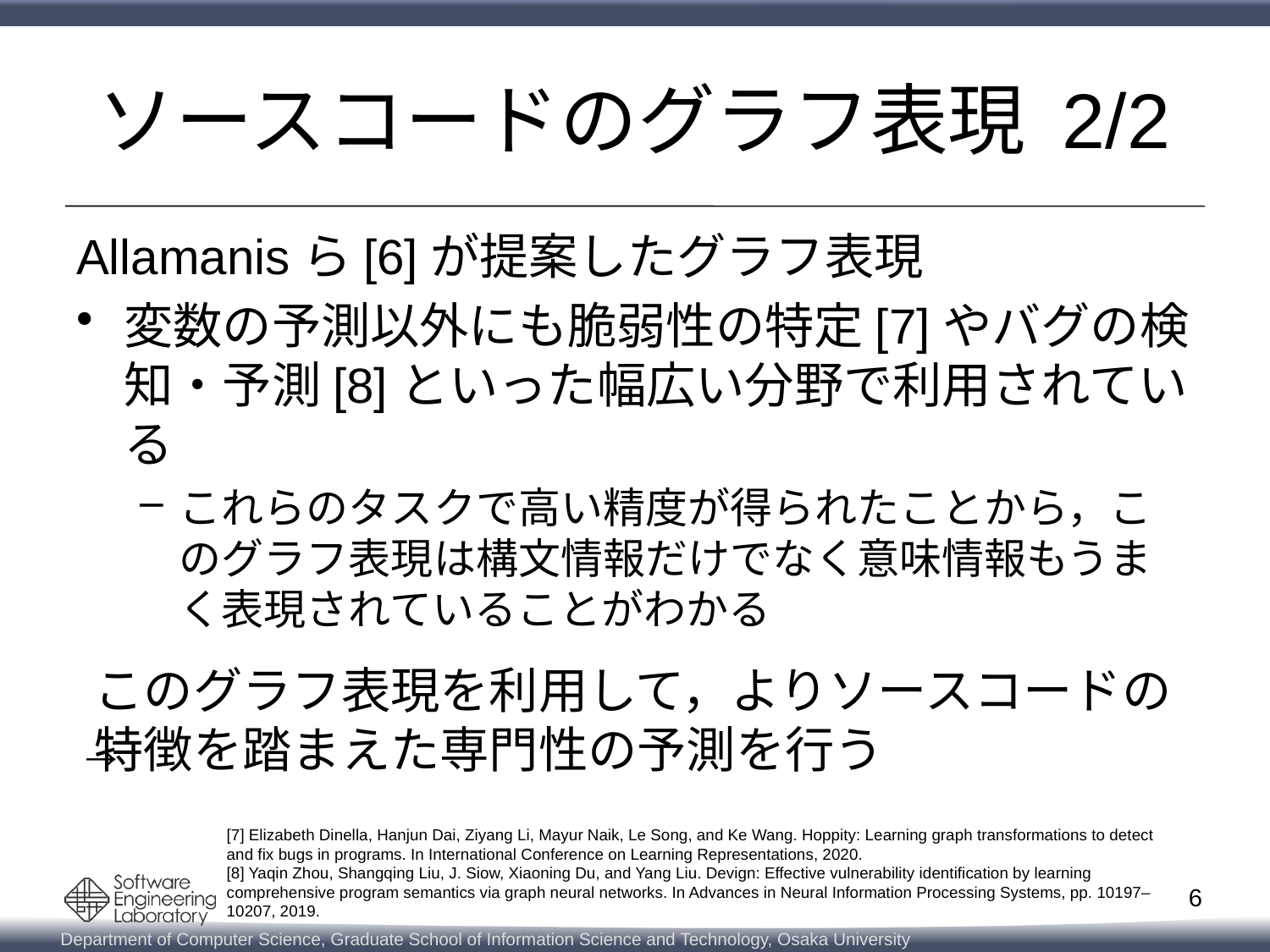

# ソースコードのグラフ表現 2/2
Allamanisら[6]が提案したグラフ表現
変数の予測以外にも脆弱性の特定[7]やバグの検知・予測[8]といった幅広い分野で利用されている
これらのタスクで高い精度が得られたことから，このグラフ表現は構文情報だけでなく意味情報もうまく表現されていることがわかる

→
このグラフ表現を利用して，よりソースコードの
特徴を踏まえた専門性の予測を行う
[7] Elizabeth Dinella, Hanjun Dai, Ziyang Li, Mayur Naik, Le Song, and Ke Wang. Hoppity: Learning graph transformations to detect and fix bugs in programs. In International Conference on Learning Representations, 2020.
[8] Yaqin Zhou, Shangqing Liu, J. Siow, Xiaoning Du, and Yang Liu. Devign: Effective vulnerability identification by learning comprehensive program semantics via graph neural networks. In Advances in Neural Information Processing Systems, pp. 10197–
10207, 2019.
6